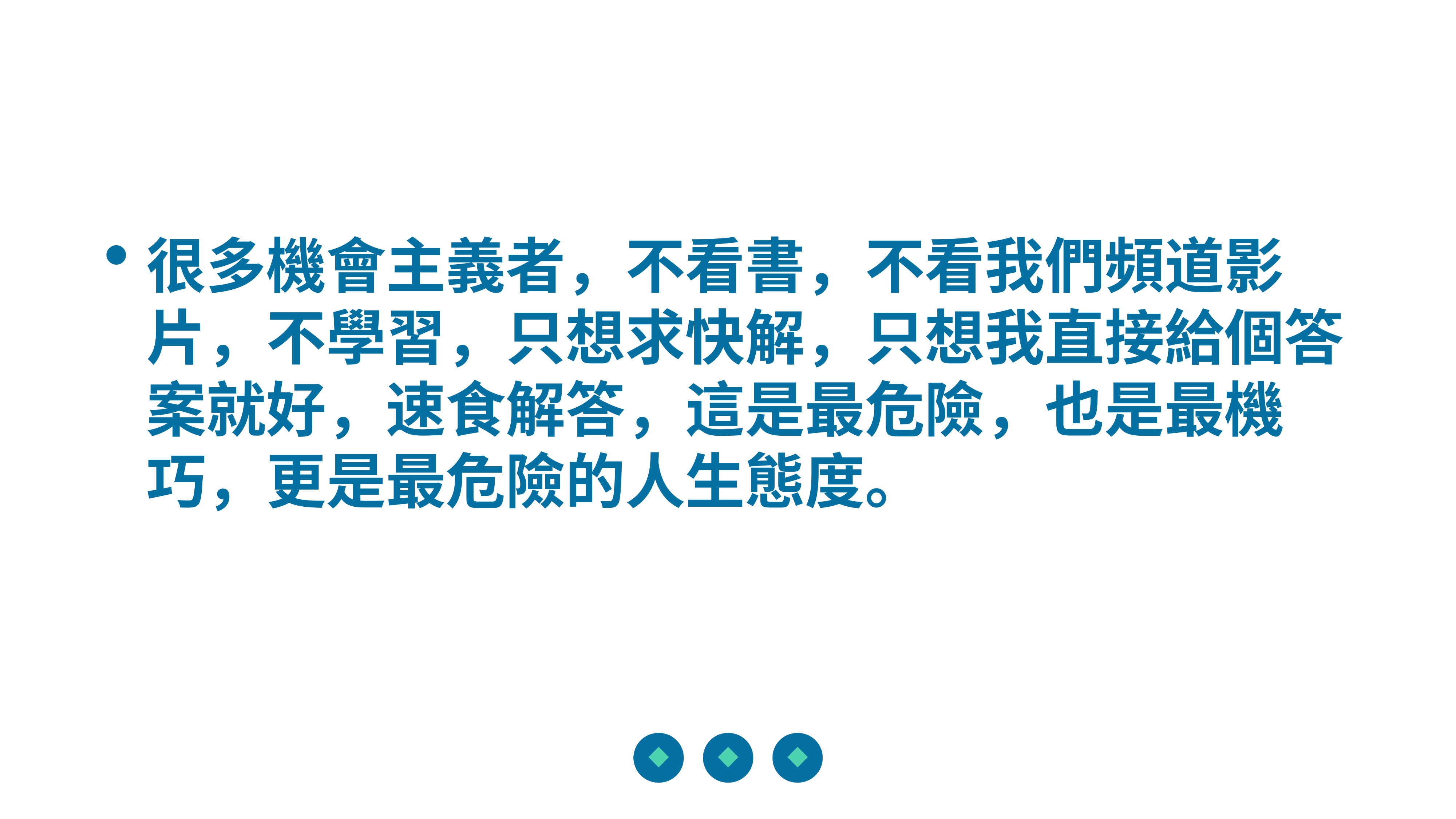

很多機會主義者，不看書，不看我們頻道影片，不學習，只想求快解，只想我直接給個答案就好，速食解答，這是最危險，也是最機巧，更是最危險的人生態度。